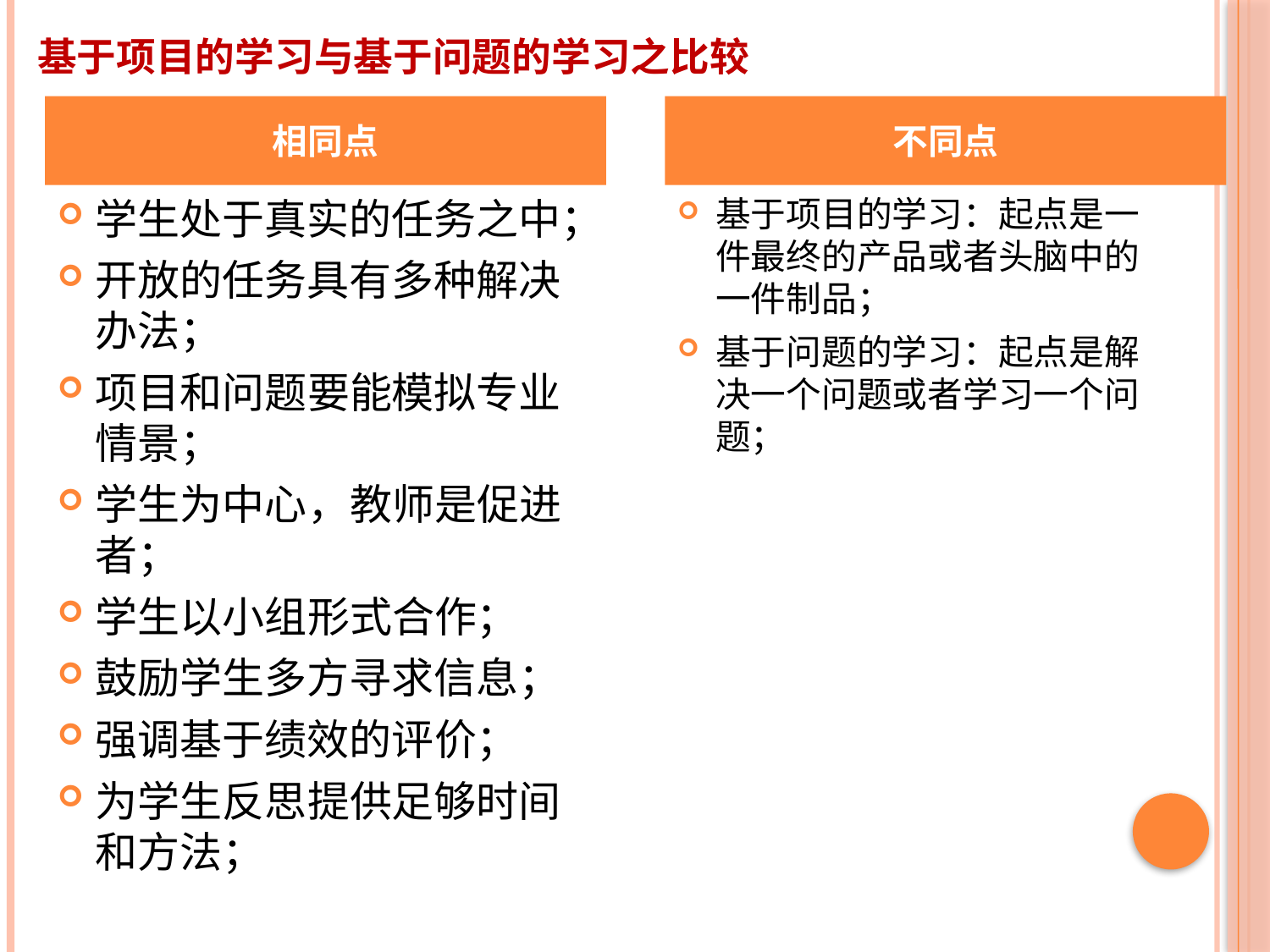

# 基于项目的学习与基于问题的学习之比较
相同点
不同点
学生处于真实的任务之中；
开放的任务具有多种解决办法；
项目和问题要能模拟专业情景；
学生为中心，教师是促进者；
学生以小组形式合作；
鼓励学生多方寻求信息；
强调基于绩效的评价；
为学生反思提供足够时间和方法；
基于项目的学习：起点是一件最终的产品或者头脑中的一件制品；
基于问题的学习：起点是解决一个问题或者学习一个问题；